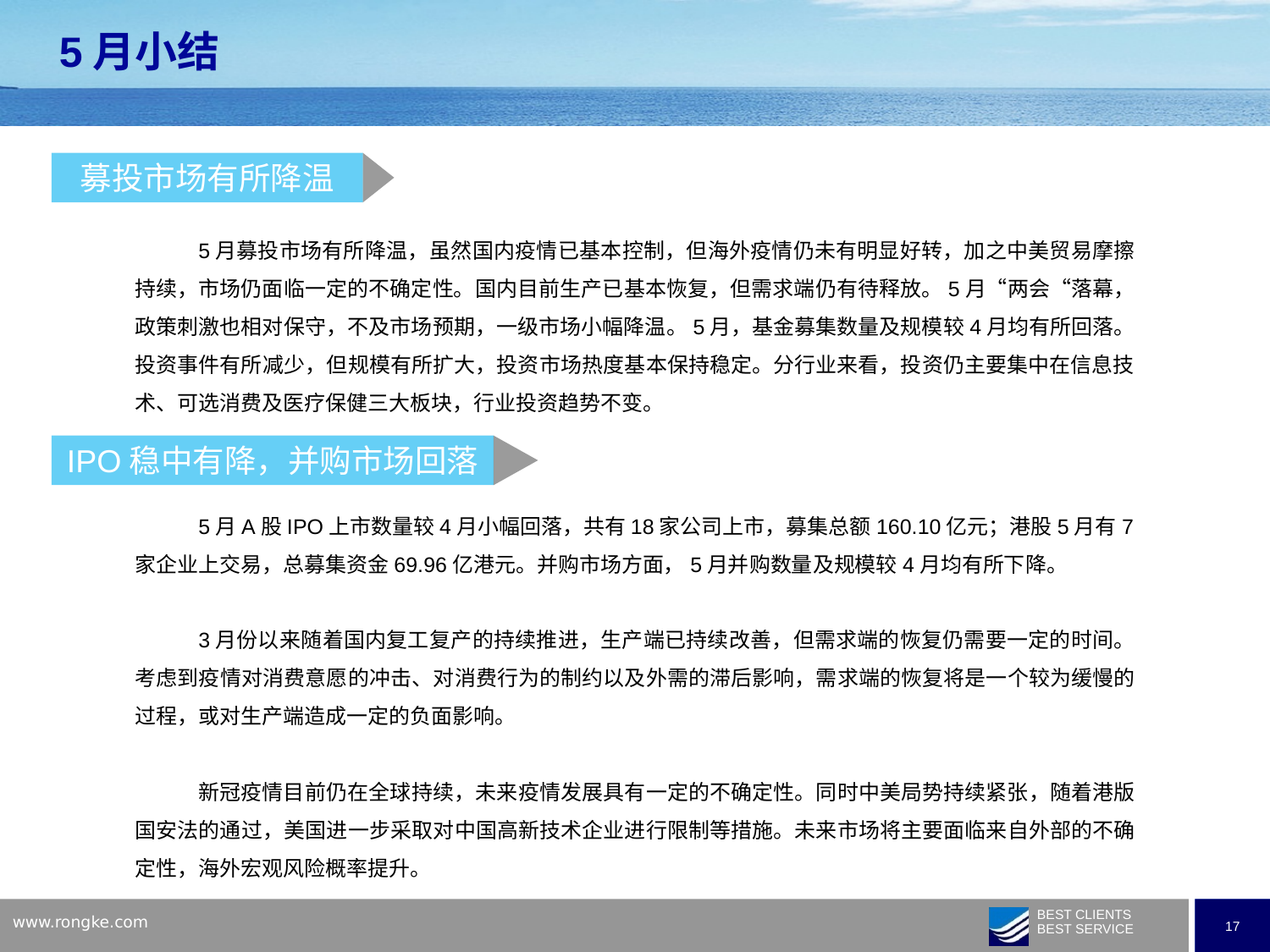

5月小结
募投市场有所降温

5月募投市场有所降温，虽然国内疫情已基本控制，但海外疫情仍未有明显好转，加之中美贸易摩擦持续，市场仍面临一定的不确定性。国内目前生产已基本恢复，但需求端仍有待释放。5月“两会“落幕，政策刺激也相对保守，不及市场预期，一级市场小幅降温。5月，基金募集数量及规模较4月均有所回落。投资事件有所减少，但规模有所扩大，投资市场热度基本保持稳定。分行业来看，投资仍主要集中在信息技术、可选消费及医疗保健三大板块，行业投资趋势不变。
IPO稳中有降，并购市场回落

5月A股IPO上市数量较4月小幅回落，共有18家公司上市，募集总额160.10亿元；港股5月有7家企业上交易，总募集资金69.96亿港元。并购市场方面，5月并购数量及规模较4月均有所下降。

3月份以来随着国内复工复产的持续推进，生产端已持续改善，但需求端的恢复仍需要一定的时间。考虑到疫情对消费意愿的冲击、对消费行为的制约以及外需的滞后影响，需求端的恢复将是一个较为缓慢的过程，或对生产端造成一定的负面影响。

新冠疫情目前仍在全球持续，未来疫情发展具有一定的不确定性。同时中美局势持续紧张，随着港版国安法的通过，美国进一步采取对中国高新技术企业进行限制等措施。未来市场将主要面临来自外部的不确定性，海外宏观风险概率提升。